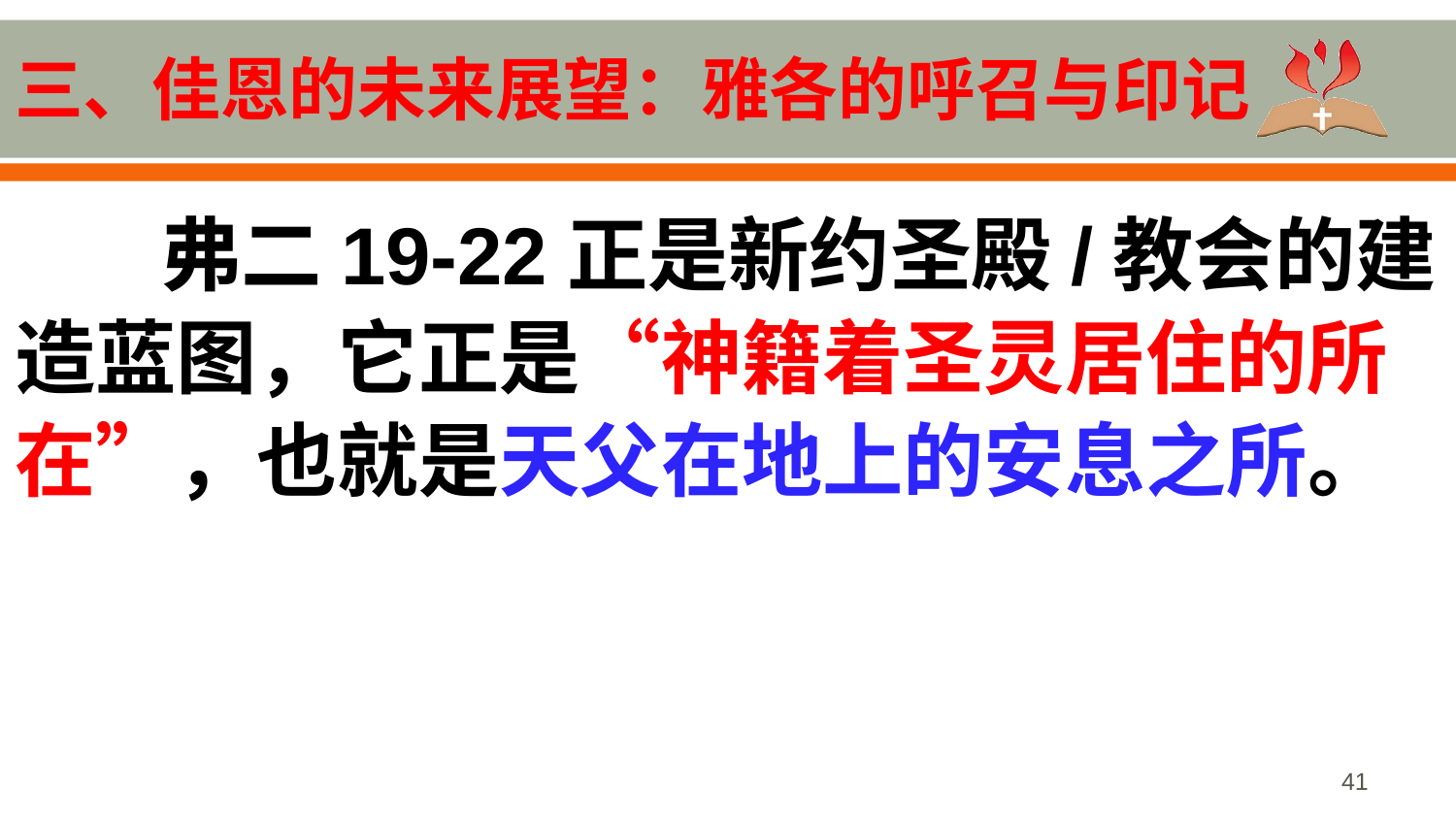

# 三、佳恩的未来展望：雅各的呼召与印记
弗二19-22正是新约圣殿/教会的建造蓝图，它正是“神籍着圣灵居住的所在”，也就是天父在地上的安息之所。

41